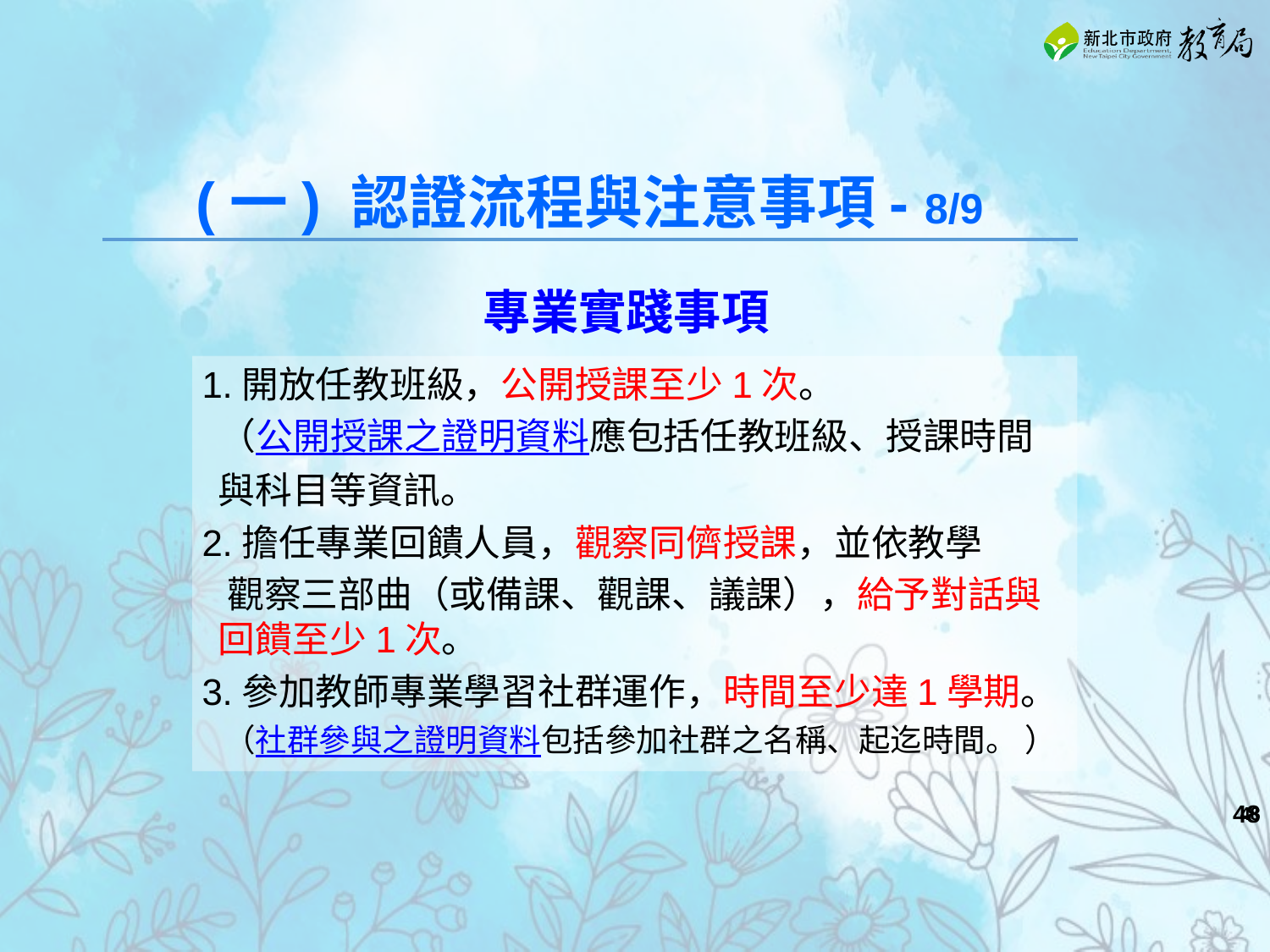

(一) 認證流程與注意事項- 8/9
專業實踐事項
1.開放任教班級，公開授課至少1次。
 （公開授課之證明資料應包括任教班級、授課時間
  與科目等資訊。
2.擔任專業回饋人員，觀察同儕授課，並依教學
  觀察三部曲（或備課、觀課、議課），給予對話與
  回饋至少1次。
3.參加教師專業學習社群運作，時間至少達1學期。
  （社群參與之證明資料包括參加社群之名稱、起迄時間。 ）
48
48